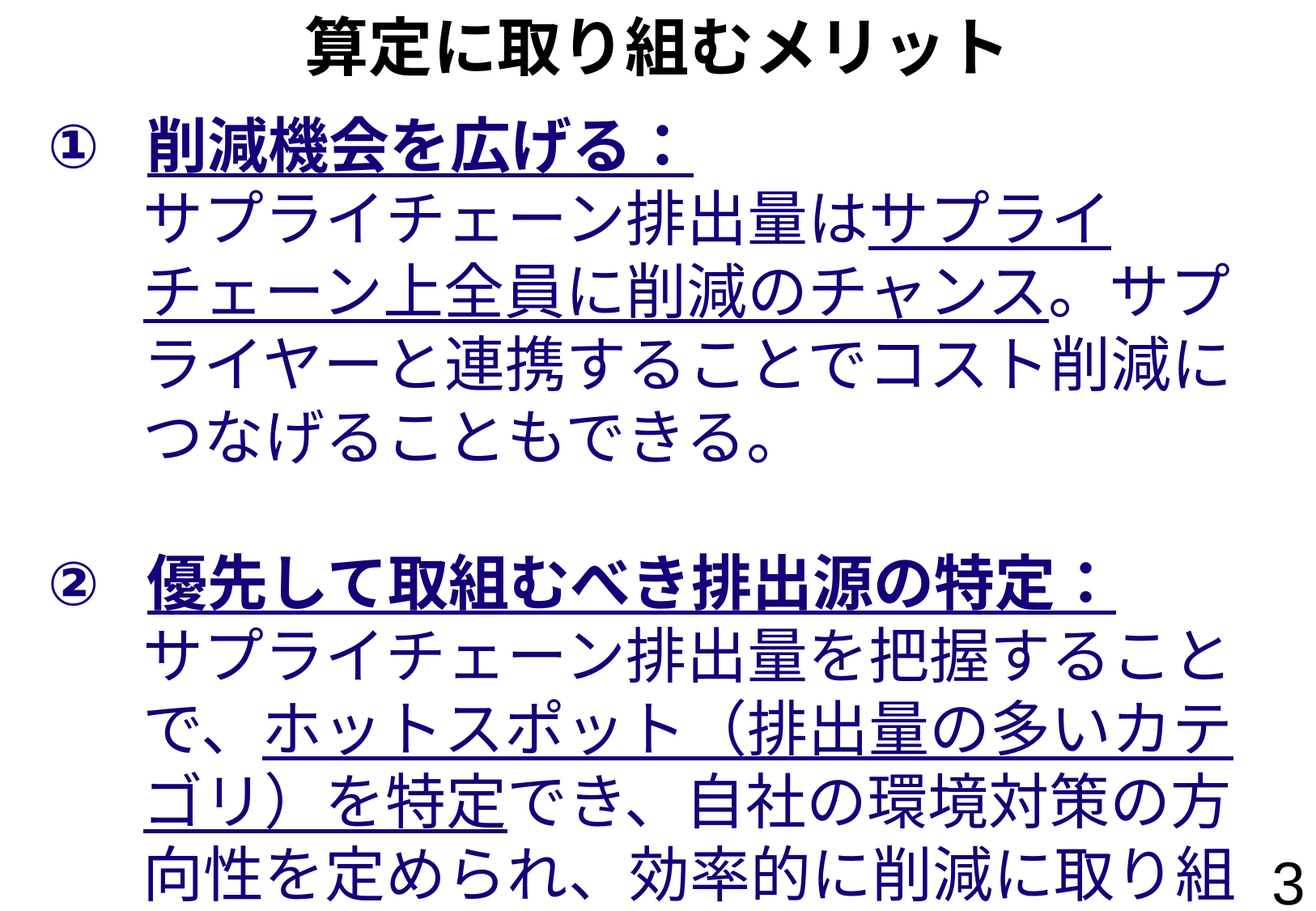

# 算定に取り組むメリット
削減機会を広げる：
サプライチェーン排出量はサプライチェーン上全員に削減のチャンス。サプライヤーと連携することでコスト削減につなげることもできる。

優先して取組むべき排出源の特定：
サプライチェーン排出量を把握することで、ホットスポット（排出量の多いカテゴリ）を特定でき、自社の環境対策の方向性を定められ、効率的に削減に取り組むことができる。
3